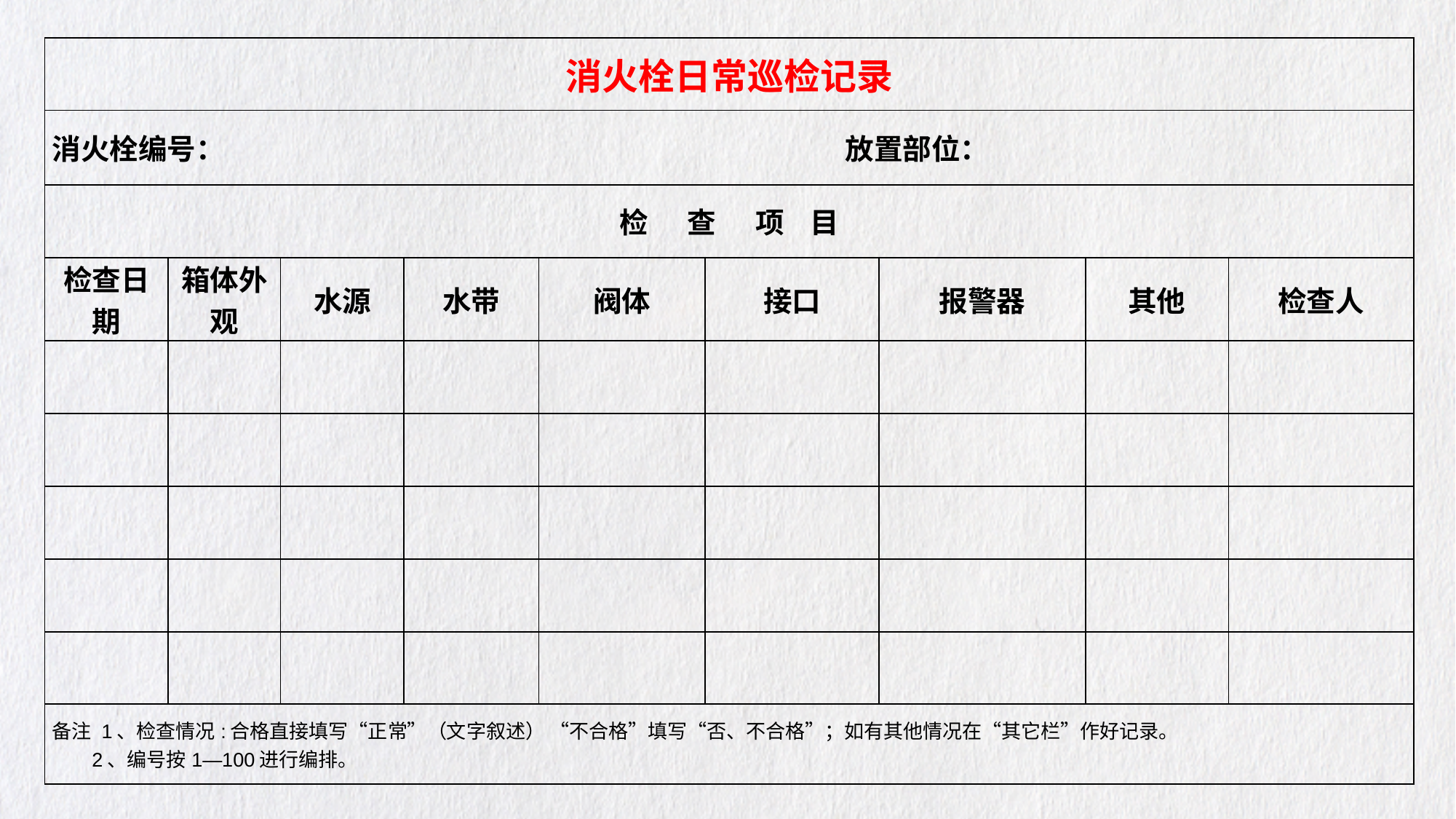

| 消火栓日常巡检记录 |  |  |  |  |  |  |  |  |
| --- | --- | --- | --- | --- | --- | --- | --- | --- |
| 消火栓编号： 放置部位： |  |  |  |  |  |  |  |  |
| 检 查 项 目 |  |  |  |  |  |  |  |  |
| 检查日期 | 箱体外观 | 水源 | 水带 | 阀体 | 接口 | 报警器 | 其他 | 检查人 |
|  |  |  |  |  |  |  |  |  |
|  |  |  |  |  |  |  |  |  |
|  |  |  |  |  |  |  |  |  |
|  |  |  |  |  |  |  |  |  |
|  |  |  |  |  |  |  |  |  |
| 备注 1、检查情况:合格直接填写“正常”（文字叙述） “不合格”填写“否、不合格”；如有其他情况在“其它栏”作好记录。 2、编号按1—100进行编排。 |  |  |  |  |  |  |  |  |